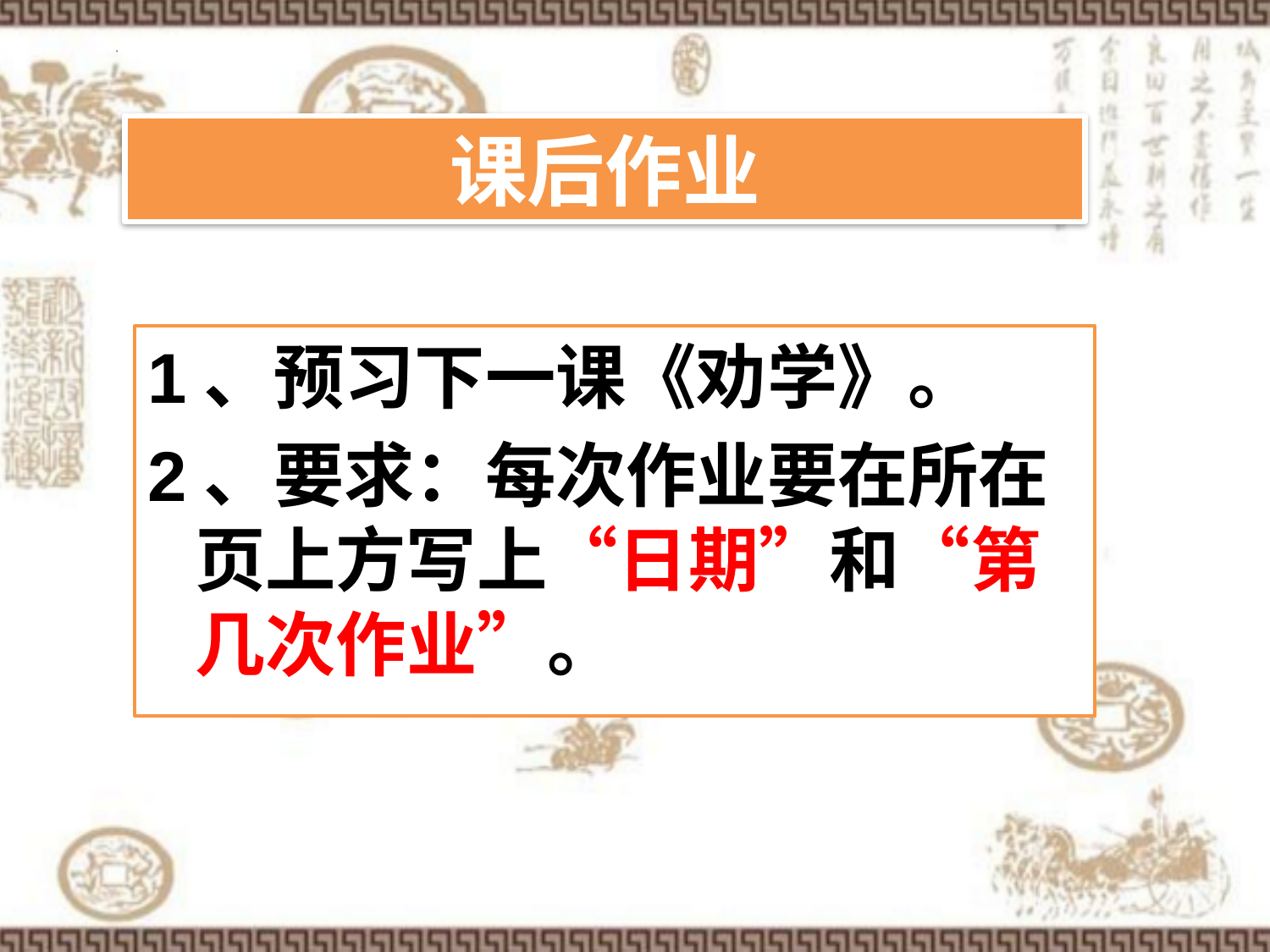

课后作业
1、预习下一课《劝学》。
2、要求：每次作业要在所在页上方写上“日期”和“第几次作业”。